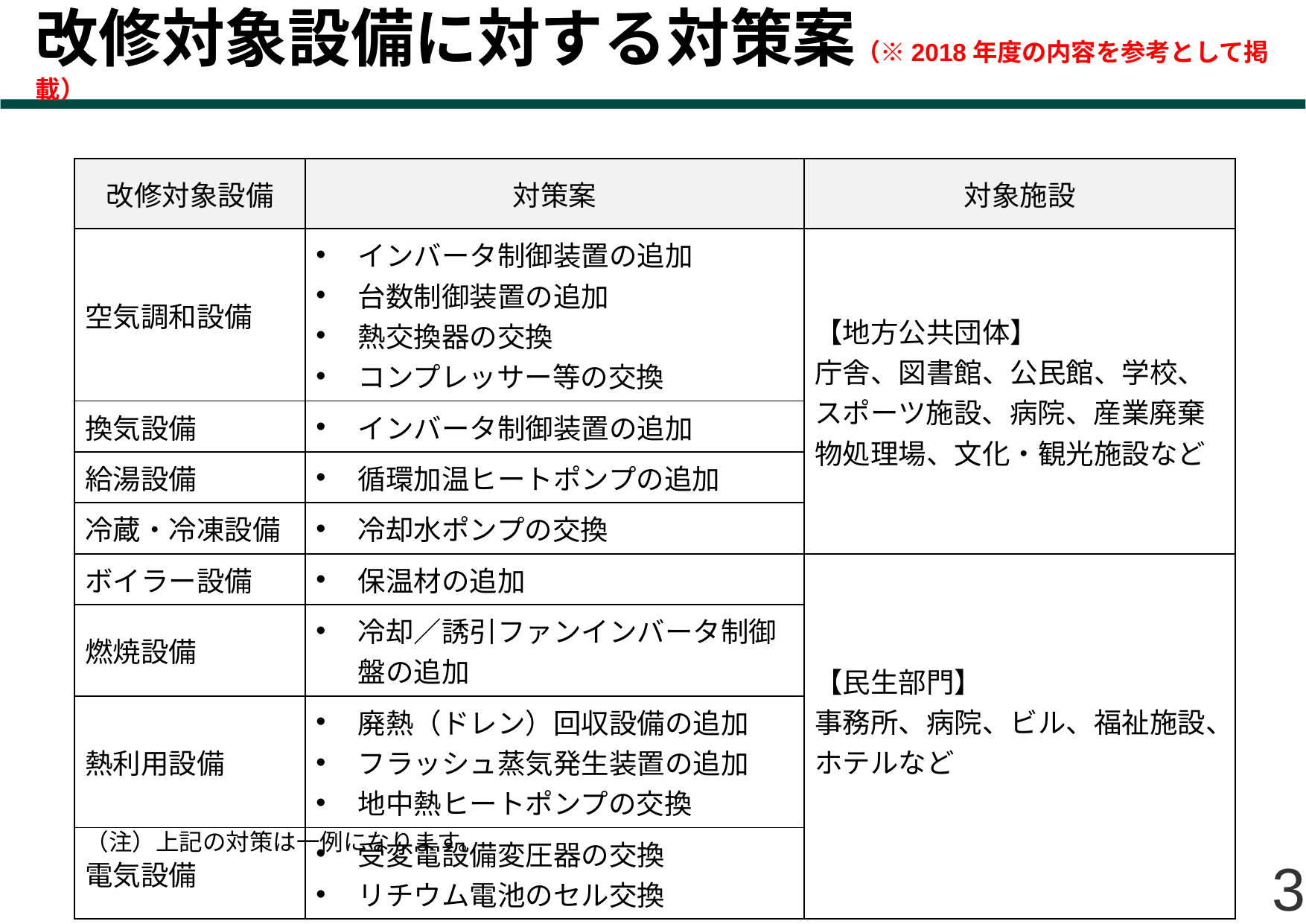

# 改修対象設備に対する対策案（※2018年度の内容を参考として掲載）
| 改修対象設備 | 対策案 | 対象施設 |
| --- | --- | --- |
| 空気調和設備 | インバータ制御装置の追加 台数制御装置の追加 熱交換器の交換 コンプレッサー等の交換 | 【地方公共団体】 庁舎、図書館、公民館、学校、スポーツ施設、病院、産業廃棄物処理場、文化・観光施設など |
| 換気設備 | インバータ制御装置の追加 |  |
| 給湯設備 | 循環加温ヒートポンプの追加 |  |
| 冷蔵・冷凍設備 | 冷却水ポンプの交換 |  |
| ボイラー設備 | 保温材の追加 | 【民生部門】 事務所、病院、ビル、福祉施設、ホテルなど |
| 燃焼設備 | 冷却／誘引ファンインバータ制御盤の追加 |  |
| 熱利用設備 | 廃熱（ドレン）回収設備の追加 フラッシュ蒸気発生装置の追加 地中熱ヒートポンプの交換 |  |
| 電気設備 | 受変電設備変圧器の交換 リチウム電池のセル交換 |  |
（注）上記の対策は一例になります。